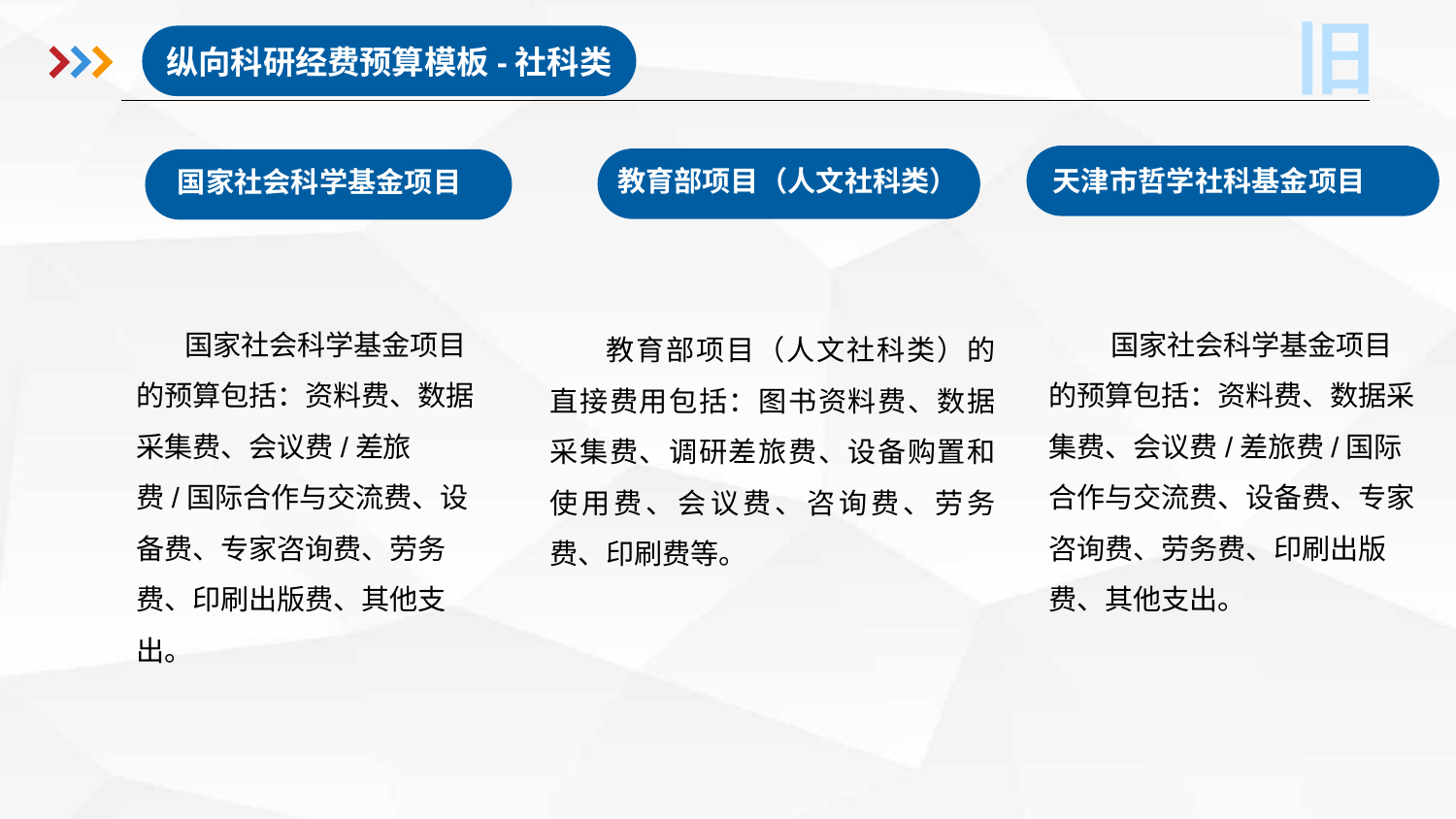

旧

纵向科研经费预算模板-社科类

教育部项目（人文社科类）
天津市哲学社科基金项目
国家社会科学基金项目
教育部项目（人文社科类）的直接费用包括：图书资料费、数据采集费、调研差旅费、设备购置和使用费、会议费、咨询费、劳务费、印刷费等。

国家社会科学基金项目的预算包括：资料费、数据采集费、会议费/差旅费/国际合作与交流费、设备费、专家咨询费、劳务费、印刷出版费、其他支出。

 国家社会科学基金项目的预算包括：资料费、数据采集费、会议费/差旅费/国际合作与交流费、设备费、专家咨询费、劳务费、印刷出版费、其他支出。